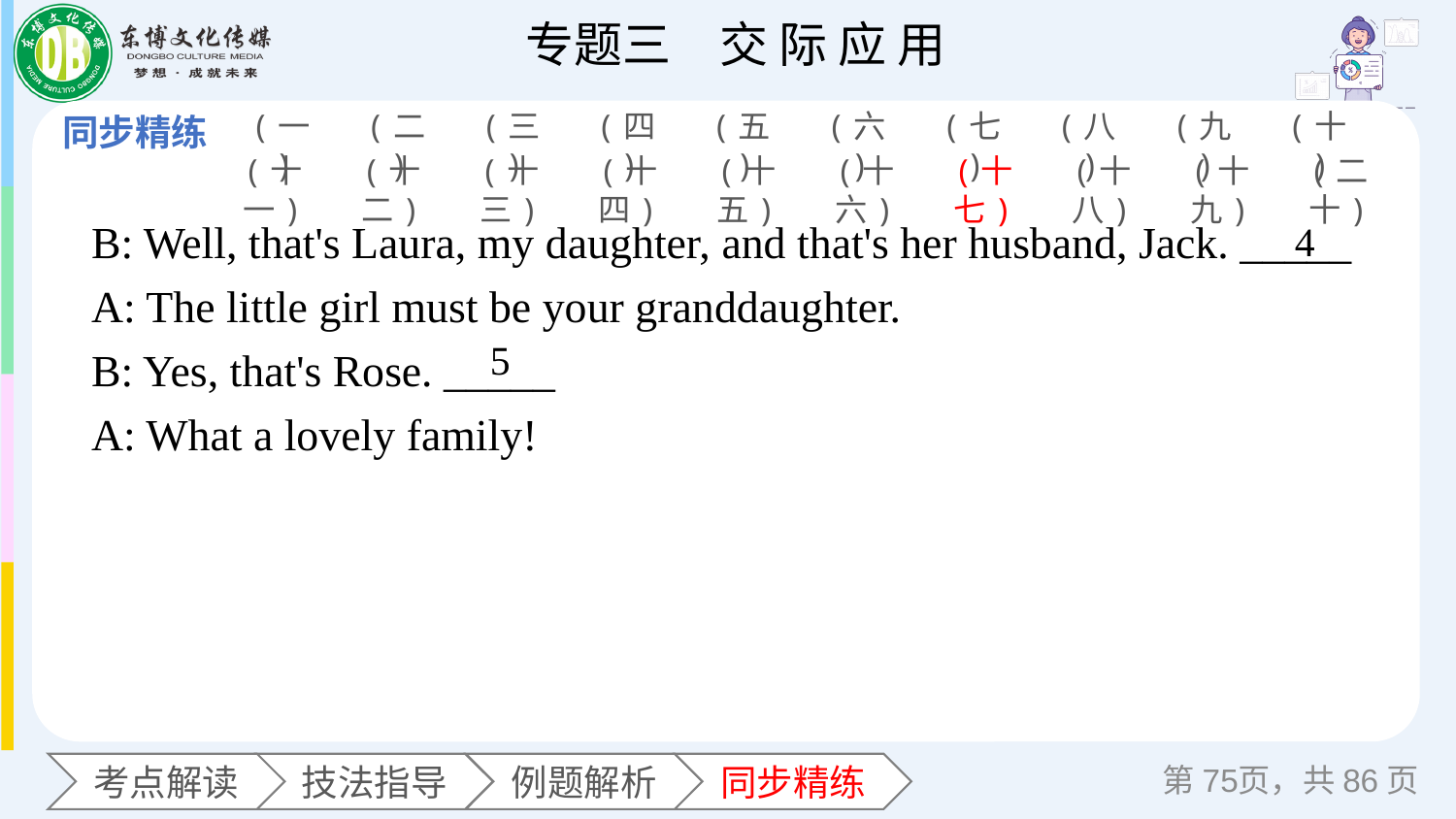

(一)
(二)
(三)
(四)
(五)
(六)
(七)
(八)
(九)
(十)
(十一)
(十二)
(十三)
(十四)
(十五)
(十六)
(十七)
(十八)
(十九)
(二十)
B: Well, that's Laura, my daughter, and that's her husband, Jack. _____
A: The little girl must be your granddaughter.
B: Yes, that's Rose. _____
A: What a lovely family!
4
5
第75页，共86页